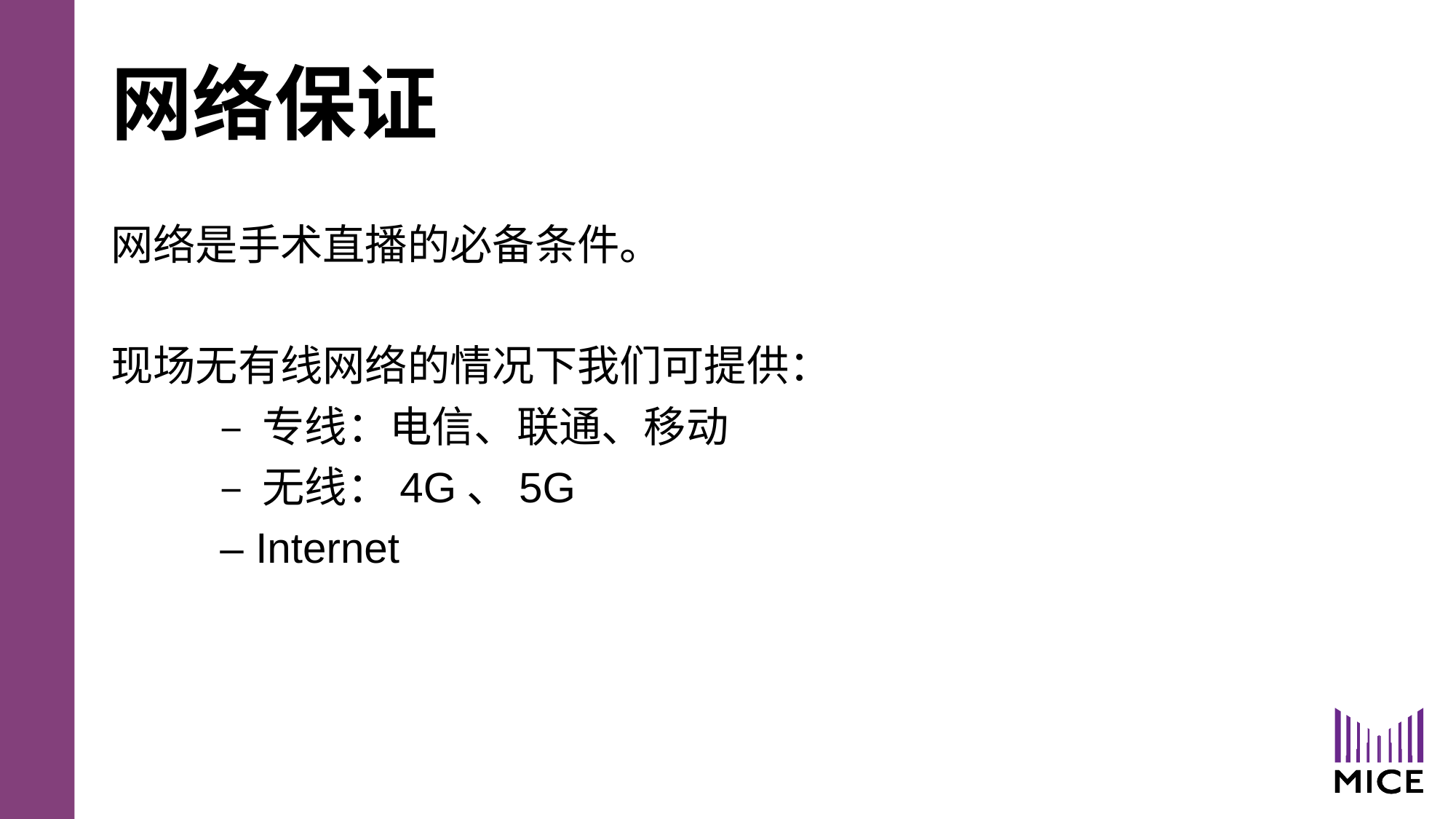

网络保证
网络是手术直播的必备条件。

现场无有线网络的情况下我们可提供：
 	– 专线：电信、联通、移动
	– 无线：4G、5G
	– Internet